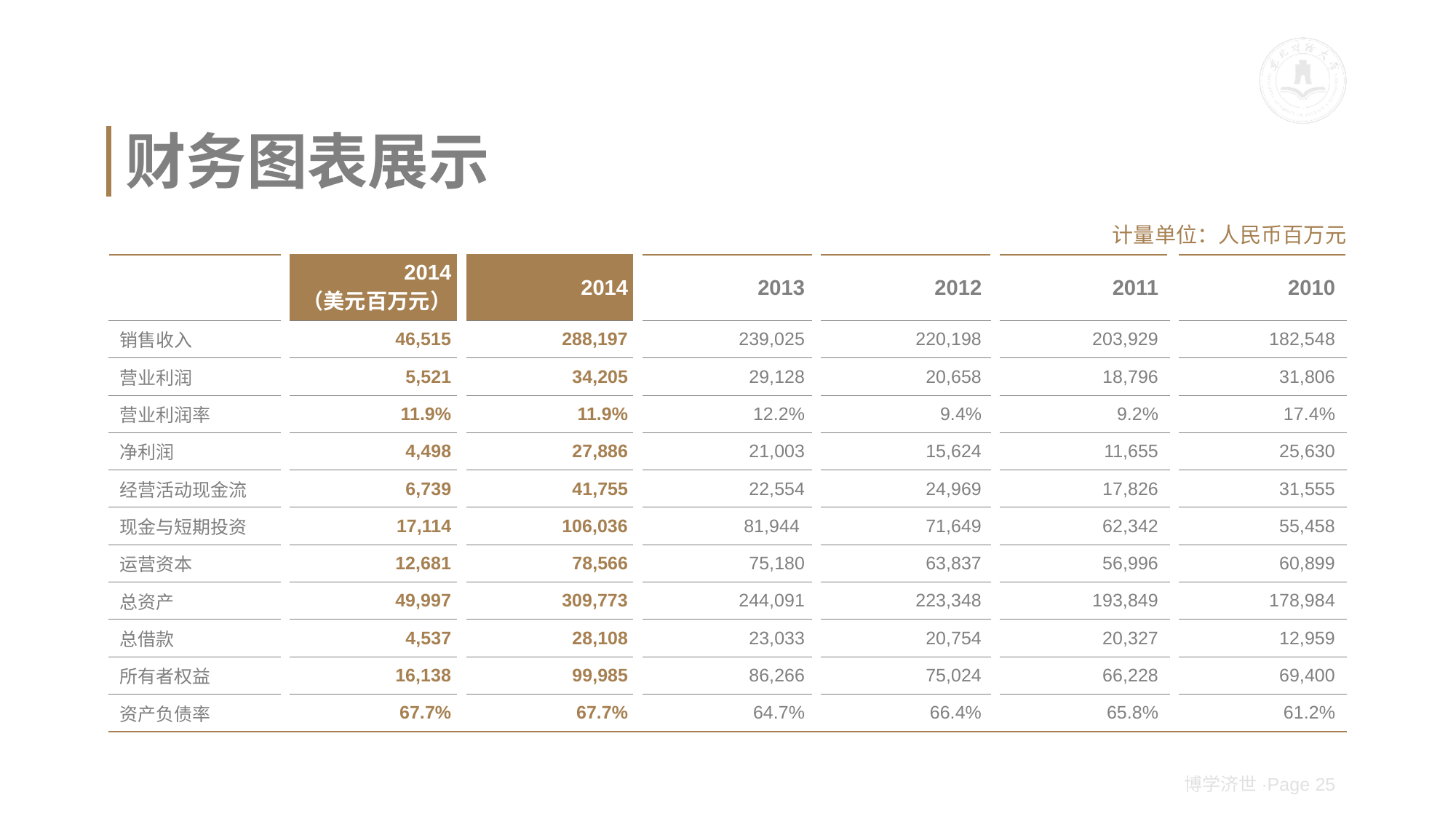

# 财务图表展示
计量单位：人民币百万元
|  | 2014 （美元百万元） | 2014 | 2013 | 2012 | 2011 | 2010 |
| --- | --- | --- | --- | --- | --- | --- |
| 销售收入 | 46,515 | 288,197 | 239,025 | 220,198 | 203,929 | 182,548 |
| 营业利润 | 5,521 | 34,205 | 29,128 | 20,658 | 18,796 | 31,806 |
| 营业利润率 | 11.9% | 11.9% | 12.2% | 9.4% | 9.2% | 17.4% |
| 净利润 | 4,498 | 27,886 | 21,003 | 15,624 | 11,655 | 25,630 |
| 经营活动现金流 | 6,739 | 41,755 | 22,554 | 24,969 | 17,826 | 31,555 |
| 现金与短期投资 | 17,114 | 106,036 | 81,944 | 71,649 | 62,342 | 55,458 |
| 运营资本 | 12,681 | 78,566 | 75,180 | 63,837 | 56,996 | 60,899 |
| 总资产 | 49,997 | 309,773 | 244,091 | 223,348 | 193,849 | 178,984 |
| 总借款 | 4,537 | 28,108 | 23,033 | 20,754 | 20,327 | 12,959 |
| 所有者权益 | 16,138 | 99,985 | 86,266 | 75,024 | 66,228 | 69,400 |
| 资产负债率 | 67.7% | 67.7% | 64.7% | 66.4% | 65.8% | 61.2% |
博学济世·Page 25
1. 需要编制新的财务图表时，可以将本页已设计好的财务图表直接复制后增删行列直接使用，表格中含有装饰的白色竖线，可使图表通透美观，通样复制后可直接使用
2. 分隔竖线可按住Ctrl+左键拖动进行复制，复制一次后按F4可轻松连续复制，对行间距相同的表格可快速完成装饰